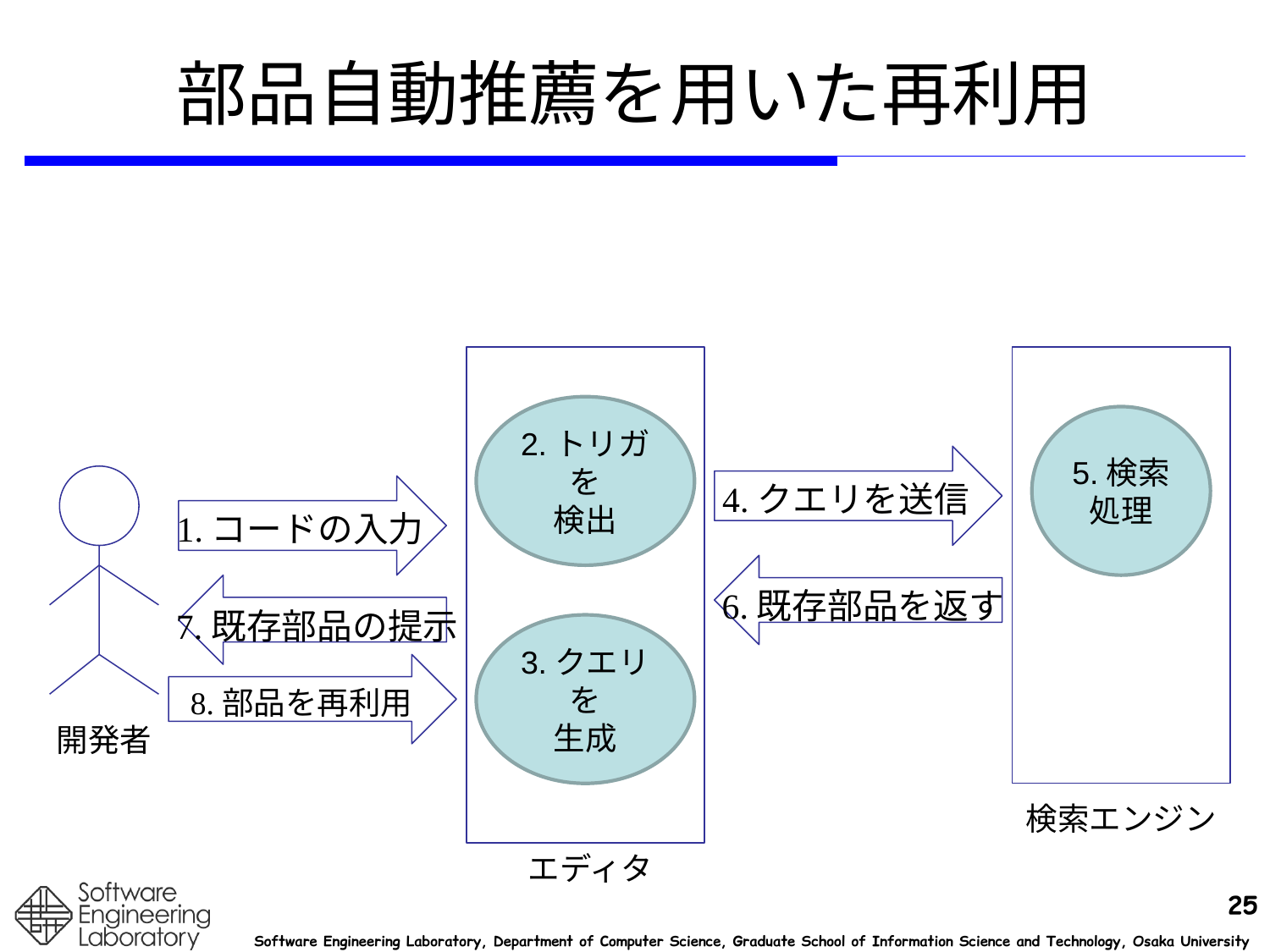

# 部品自動推薦を用いた再利用

2.トリガを
検出
5.検索
処理
4.クエリを送信

1.コードの入力
6.既存部品を返す
7.既存部品の提示
3.クエリを
生成
8.部品を再利用
開発者
検索エンジン
エディタ